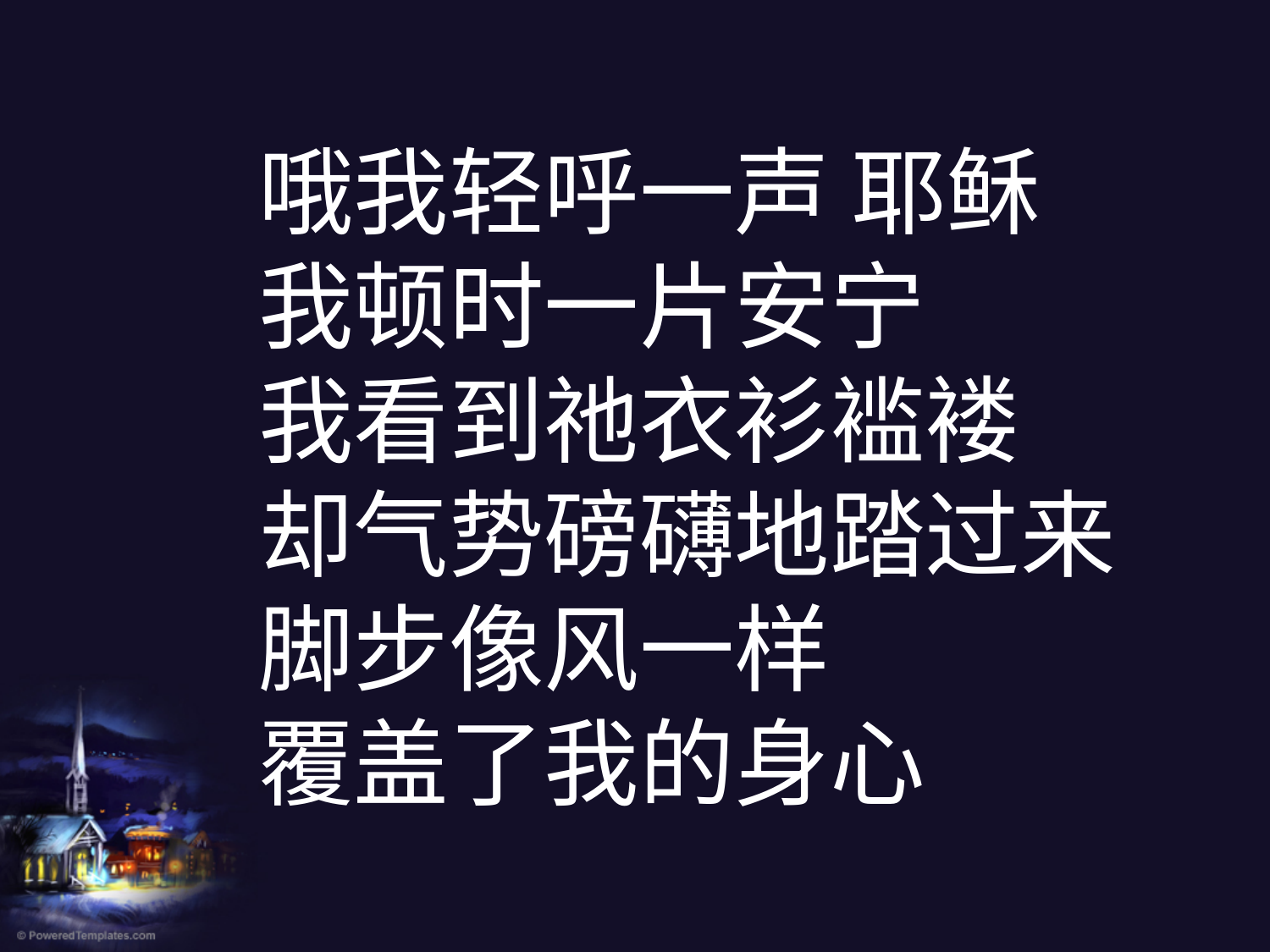

哦我轻呼一声 耶稣
我顿时一片安宁
我看到祂衣衫褴褛
却气势磅礴地踏过来
脚步像风一样
覆盖了我的身心